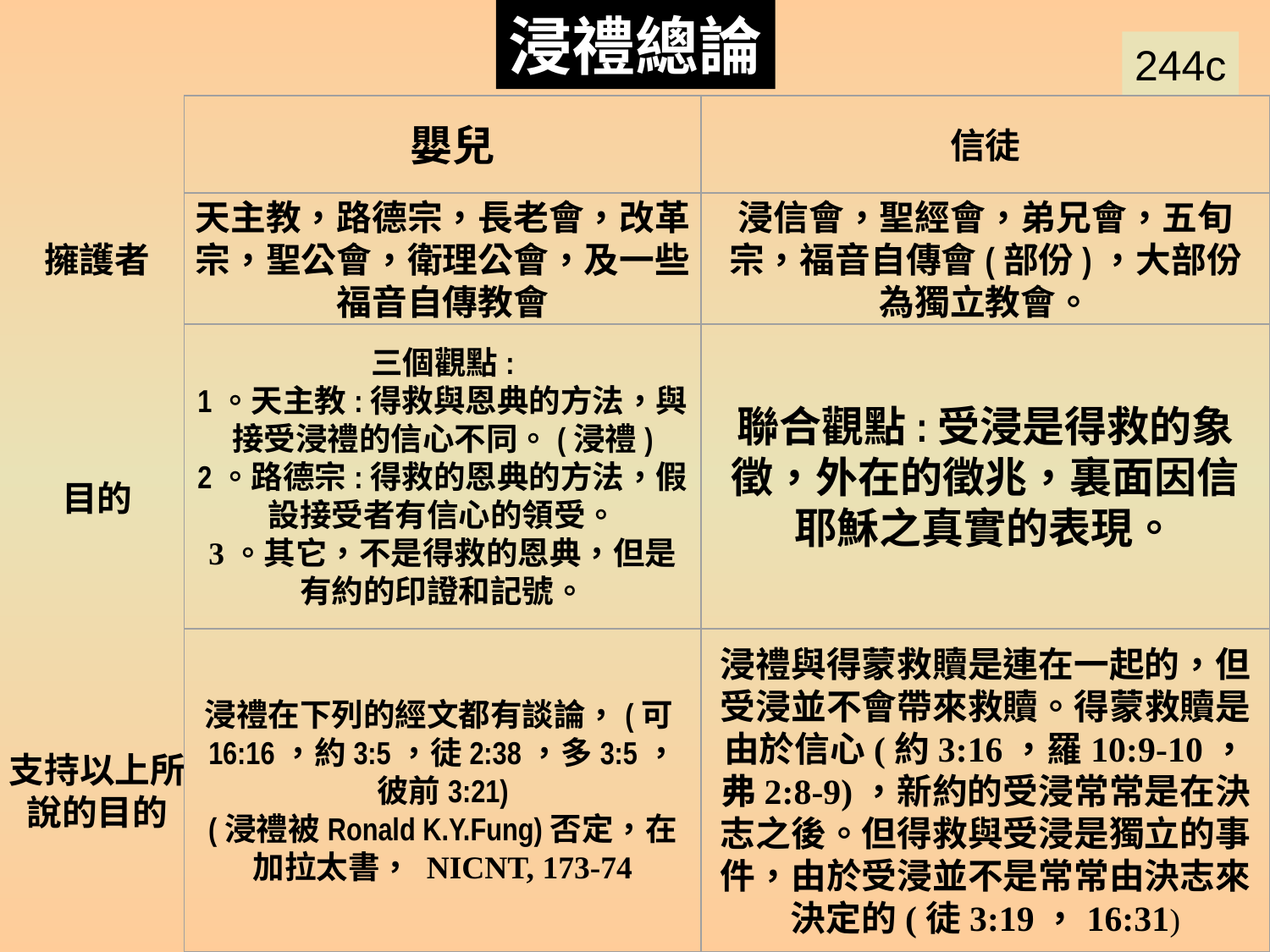

浸禮總論
244c
Baptism Summary 1

 嬰兒

信徒
擁護者

天主教，路德宗，長老會，改革宗，聖公會，衛理公會，及一些福音自傳教會

浸信會，聖經會，弟兄會，五旬宗，福音自傳會(部份)，大部份為獨立教會。

目的

三個觀點:
1。天主教:得救與恩典的方法，與接受浸禮的信心不同。(浸禮)
2。路德宗:得救的恩典的方法，假設接受者有信心的領受。
3。其它，不是得救的恩典，但是有約的印證和記號。

聯合觀點:受浸是得救的象徵，外在的徵兆，裏面因信耶穌之真實的表現。
支持以上所說的目的

浸禮在下列的經文都有談論，(可16:16，約3:5，徒2:38，多3:5，彼前3:21)
(浸禮被Ronald K.Y.Fung)否定，在加拉太書， NICNT, 173-74

浸禮與得蒙救贖是連在一起的，但受浸並不會帶來救贖。得蒙救贖是由於信心(約3:16，羅10:9-10，弗2:8-9)，新約的受浸常常是在決志之後。但得救與受浸是獨立的事件，由於受浸並不是常常由決志來決定的(徒3:19，16:31)